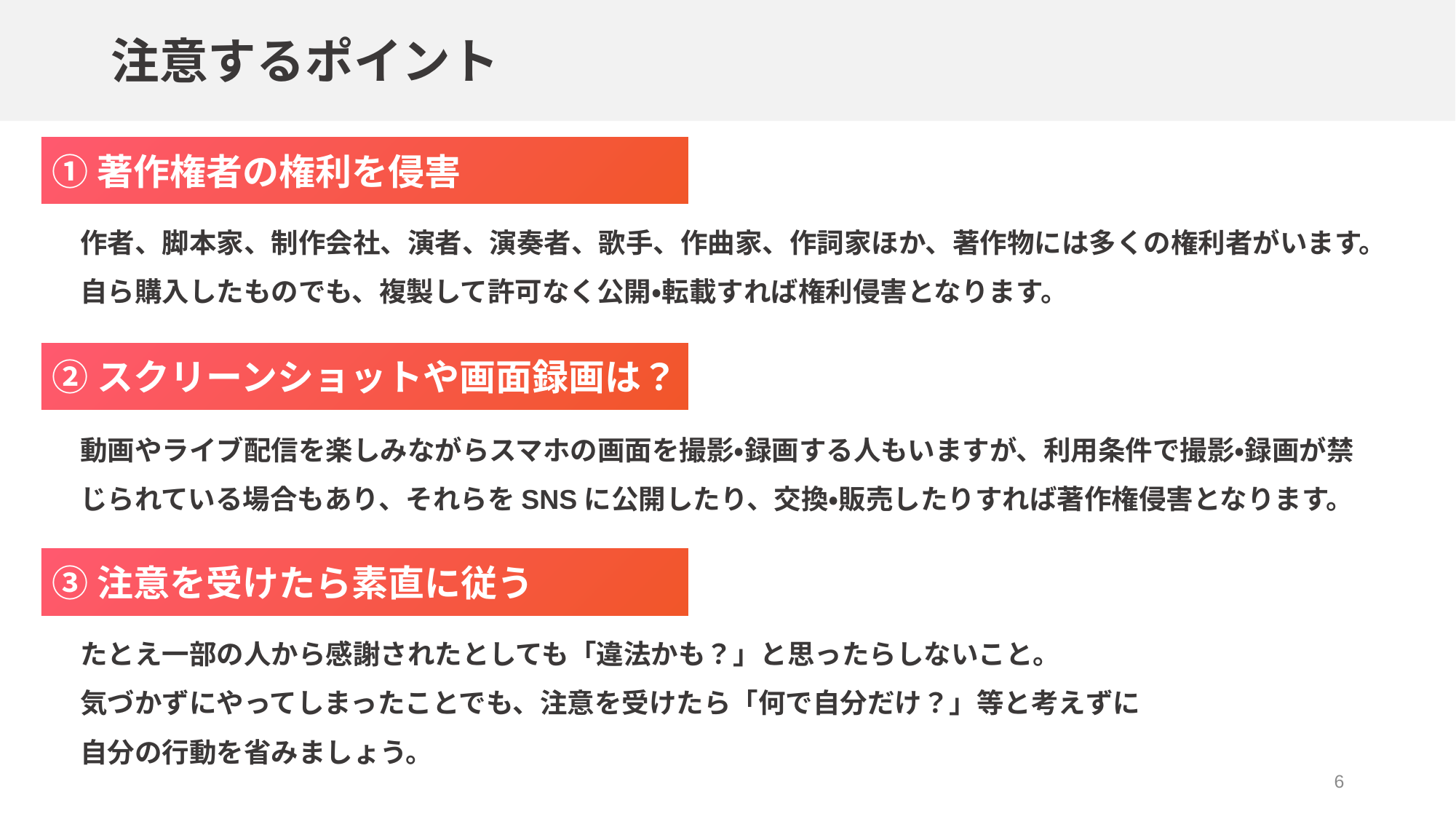

注意するポイント
①著作権者の権利を侵害
作者、脚本家、制作会社、演者、演奏者、歌手、作曲家、作詞家ほか、著作物には多くの権利者がいます。自ら購入したものでも、複製して許可なく公開・転載すれば権利侵害となります。
②スクリーンショットや画面録画は？
動画やライブ配信を楽しみながらスマホの画面を撮影・録画する人もいますが、利用条件で撮影・録画が禁じられている場合もあり、それらをSNSに公開したり、交換・販売したりすれば著作権侵害となります。
③注意を受けたら素直に従う
たとえ一部の人から感謝されたとしても「違法かも？」と思ったらしないこと。
気づかずにやってしまったことでも、注意を受けたら「何で自分だけ？」等と考えずに
自分の行動を省みましょう。
6